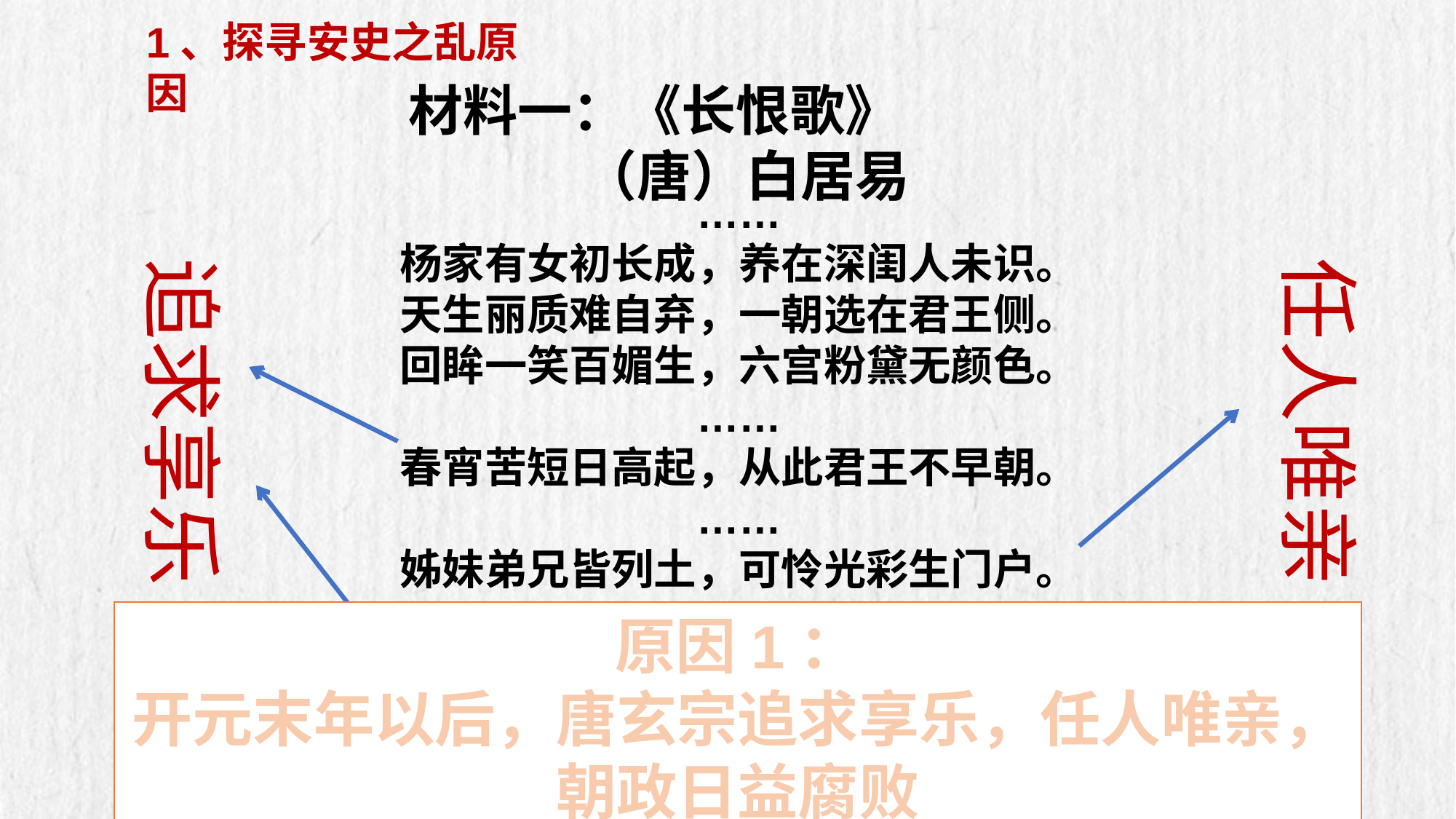

1、探寻安史之乱原因
材料一：《长恨歌》
             （唐）白居易
……
杨家有女初长成，养在深闺人未识。
天生丽质难自弃，一朝选在君王侧。
回眸一笑百媚生，六宫粉黛无颜色。
……
春宵苦短日高起，从此君王不早朝。
……
姊妹弟兄皆列土，可怜光彩生门户。
……
缓歌慢舞凝丝竹，尽日君王看不足。
……

追求享乐
任人唯亲
原因1：
开元末年以后，唐玄宗追求享乐，任人唯亲，朝政日益腐败